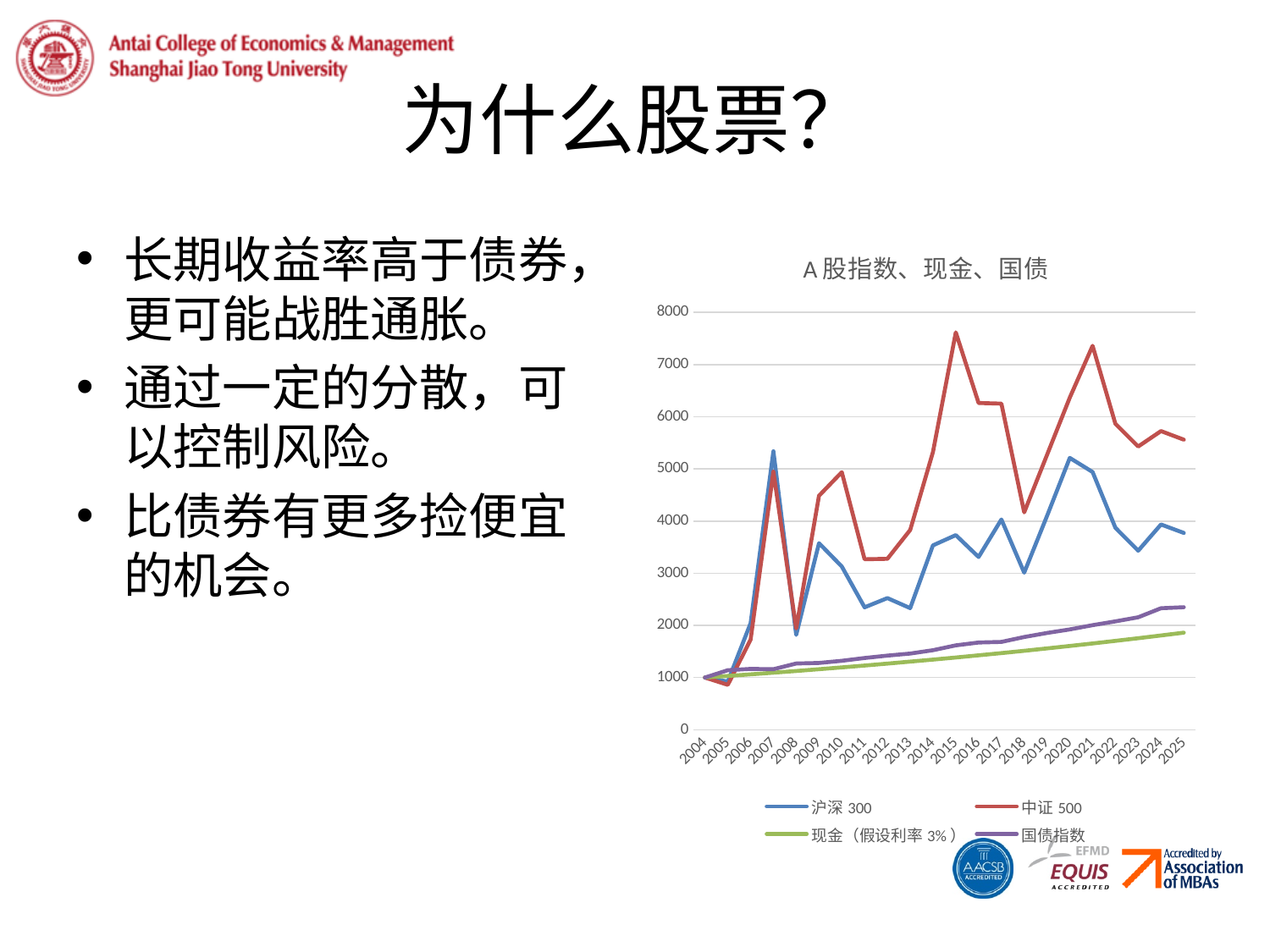

# 为什么股票？
长期收益率高于债券，更可能战胜通胀。
通过一定的分散，可以控制风险。
比债券有更多捡便宜的机会。

### Chart: A股指数、现金、国债

| Category | 沪深300 | 中证500 | 现金（假设利率3%） | 国债指数 |
|---|---|---|---|---|
| 2004 | 1000.0 | 1000.0 | 1000.0 | 1000.010459156992 |
| 2005 | 923.45 | 860.13 | 1030.0 | 1140.6442840707039 |
| 2006 | 2041.05 | 1726.15 | 1060.9 | 1165.045497332915 |
| 2007 | 5338.28 | 4947.6 | 1092.727 | 1159.6381131680787 |
| 2008 | 1817.72 | 1939.43 | 1125.50881 | 1268.6539064951367 |
| 2009 | 3575.68 | 4485.25 | 1159.2740743000002 | 1279.6673988076561 |
| 2010 | 3128.26 | 4936.72 | 1194.0522965290002 | 1320.7614266290138 |
| 2011 | 2345.74 | 3266.77 | 1229.8738654248702 | 1374.228637171844 |
| 2012 | 2522.95 | 3275.86 | 1266.7700813876163 | 1420.228009622425 |
| 2013 | 2330.03 | 3829.1 | 1304.7731838292448 | 1459.219746888401 |
| 2014 | 3533.71 | 5322.71 | 1343.916379344122 | 1523.6795314297672 |
| 2015 | 3731.0 | 7617.69 | 1384.2338707244458 | 1616.3999581633725 |
| 2016 | 3310.08 | 6263.63 | 1425.7608868461791 | 1671.217445873863 |
| 2017 | 4030.85 | 6250.82 | 1468.5337134515646 | 1682.335529756302 |
| 2018 | 3010.65 | 4168.04 | 1512.5897248551116 | 1776.826691768644 |
| 2019 | 4096.58 | 5267.66 | 1557.967416600765 | 1854.1313670118197 |
| 2020 | 5211.29 | 6367.11 | 1604.706439098788 | 1922.1608618345372 |
| 2021 | 4940.37 | 7359.4 | 1652.8476322717518 | 2003.6240978977103 |
| 2022 | 3871.63 | 5864.47 | 1702.4330612399044 | 2076.255621796884 |
| 2023 | 3431.1099 | 5429.2288 | 1753.5060530771016 | 2154.9367221002 |
| 2024 | 3934.9109 | 5725.7324 | 1806.1112346694147 | 2328.2564585294435 |
| 2025 | 3772.523 | 5560.7207 | 1860.2945717094972 | 2347.749189415334 |